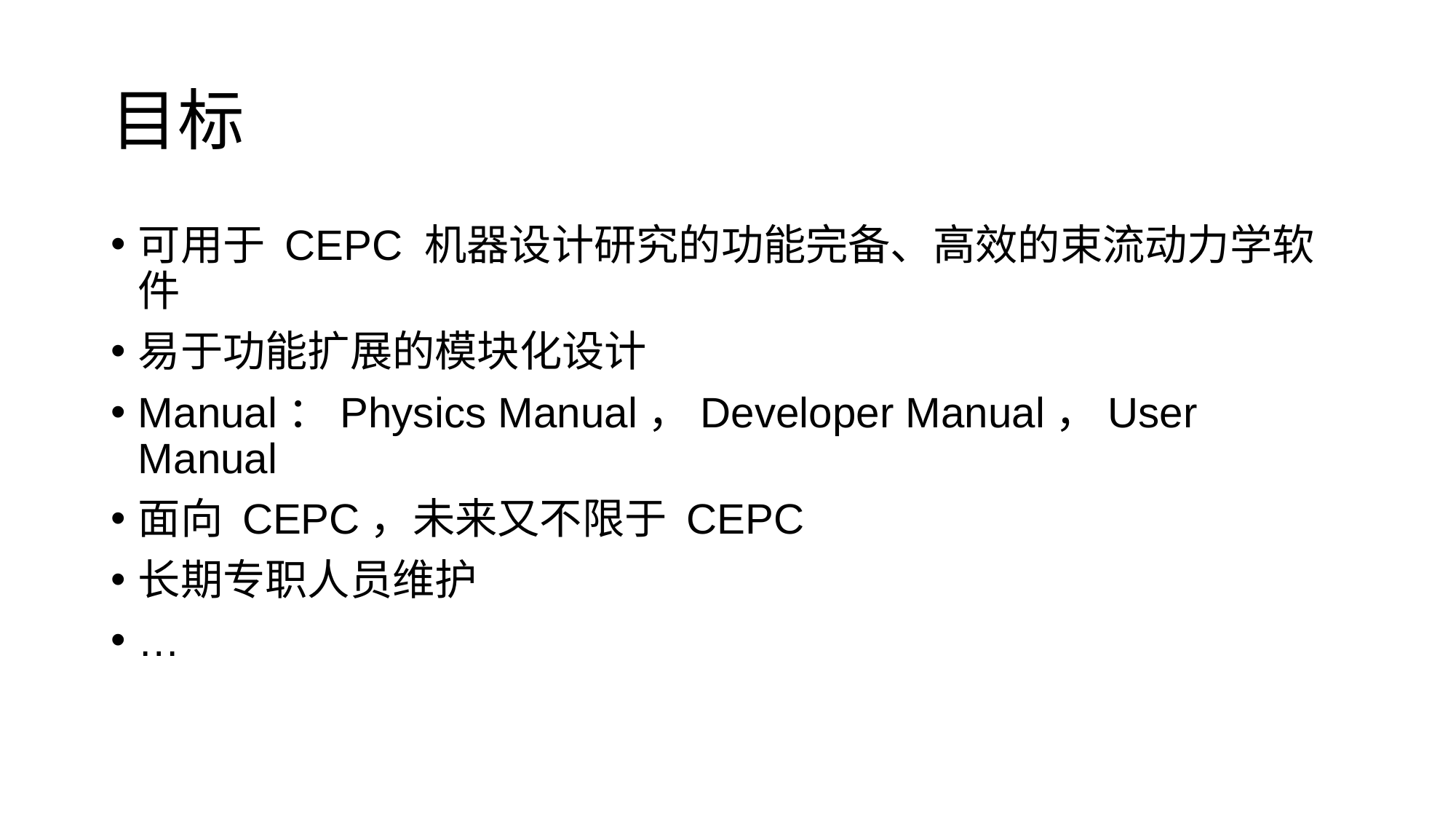

# 目标
可用于 CEPC 机器设计研究的功能完备、高效的束流动力学软件
易于功能扩展的模块化设计
Manual：Physics Manual，Developer Manual，User Manual
面向 CEPC，未来又不限于 CEPC
长期专职人员维护
…